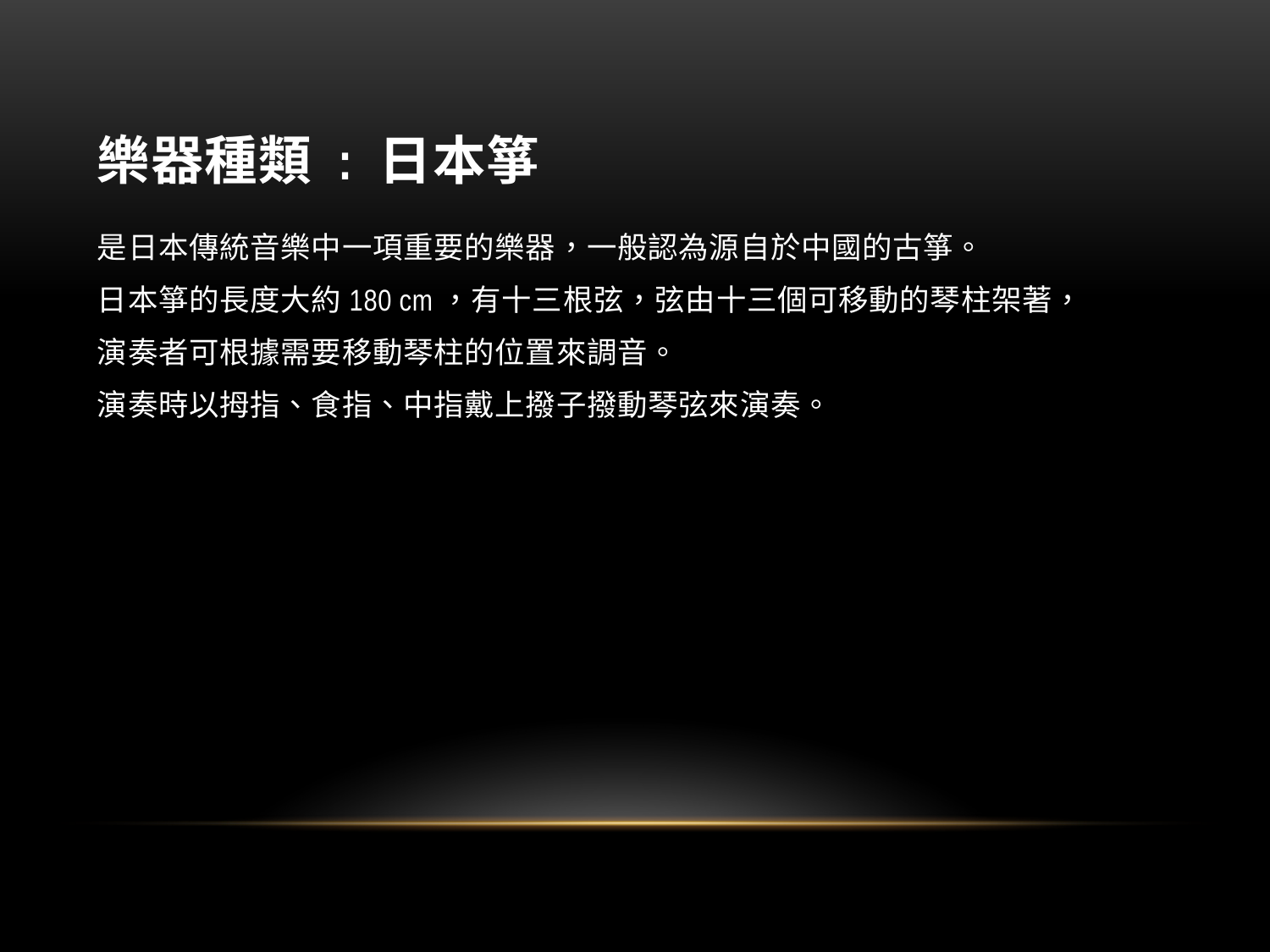

# 樂器種類 : 日本箏
是日本傳統音樂中一項重要的樂器，一般認為源自於中國的古箏。
日本箏的長度大約180 cm，有十三根弦，弦由十三個可移動的琴柱架著，
演奏者可根據需要移動琴柱的位置來調音。
演奏時以拇指、食指、中指戴上撥子撥動琴弦來演奏。